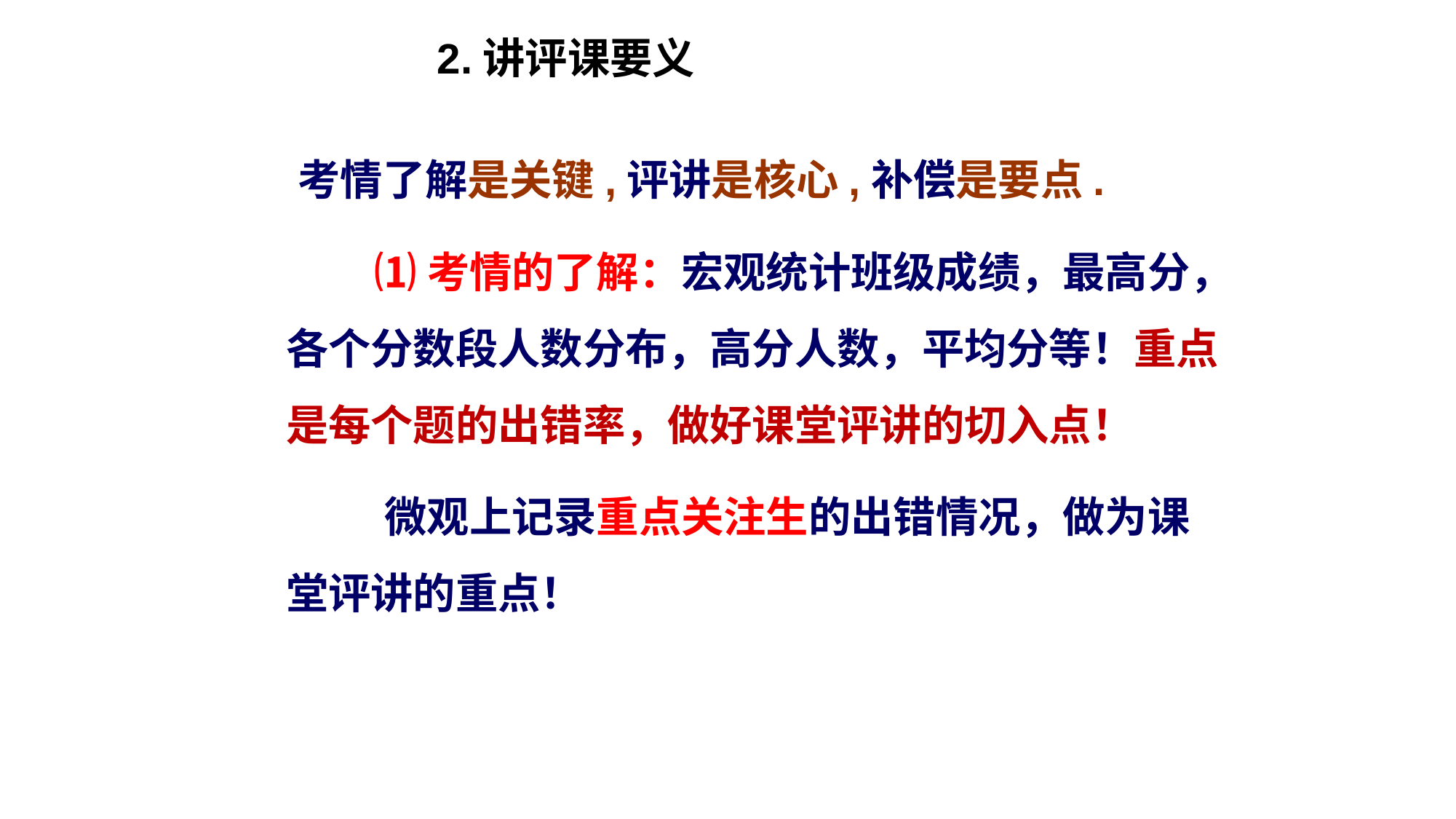

2.讲评课要义

   考情了解是关键,评讲是核心,补偿是要点.
            ⑴考情的了解：宏观统计班级成绩，最高分，各个分数段人数分布，高分人数，平均分等！重点是每个题的出错率，做好课堂评讲的切入点！
            微观上记录重点关注生的出错情况，做为课堂评讲的重点！